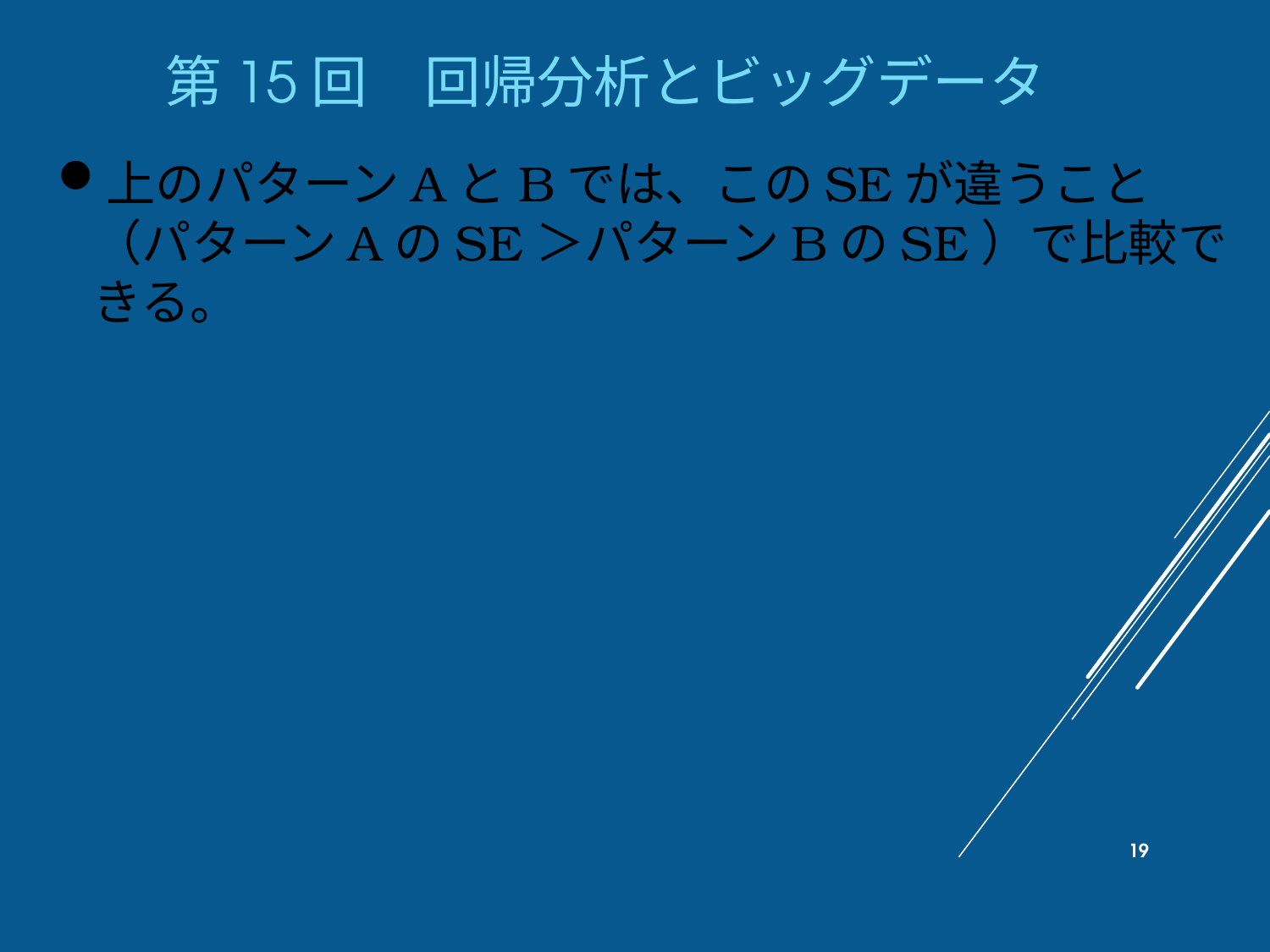

第15回　回帰分析とビッグデータ
上のパターンAとBでは、このSEが違うこと（パターンAのSE＞パターンBのSE）で比較できる。

19